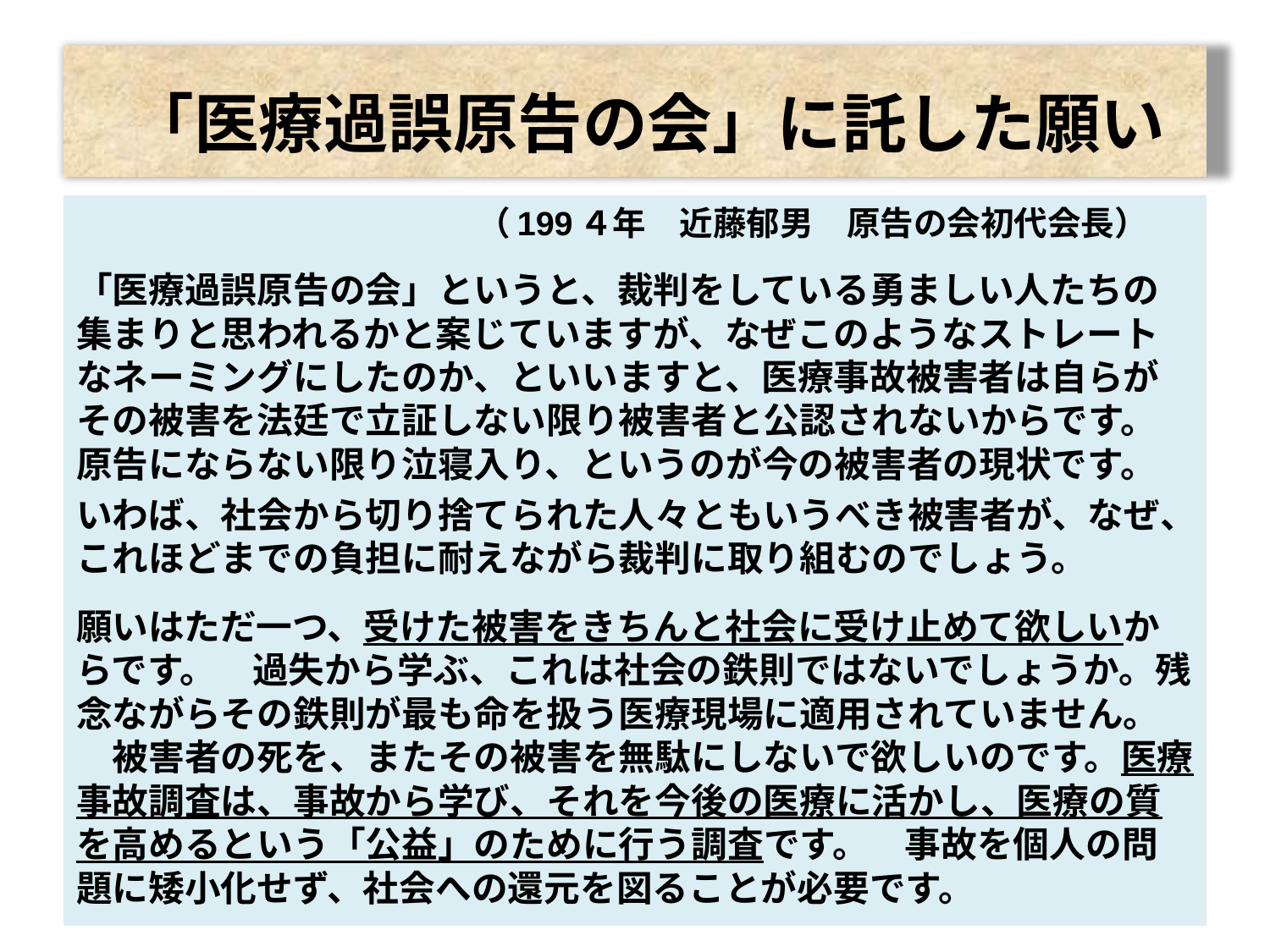

# 「医療過誤原告の会」に託した願い

　　　　　　　　　　　　（199４年　近藤郁男　原告の会初代会長）

「医療過誤原告の会」というと、裁判をしている勇ましい人たちの集まりと思われるかと案じていますが、なぜこのようなストレートなネーミングにしたのか、といいますと、医療事故被害者は自らがその被害を法廷で立証しない限り被害者と公認されないからです。　原告にならない限り泣寝入り、というのが今の被害者の現状です。
いわば、社会から切り捨てられた人々ともいうべき被害者が、なぜ、これほどまでの負担に耐えながら裁判に取り組むのでしょう。

願いはただ一つ、受けた被害をきちんと社会に受け止めて欲しいからです。　過失から学ぶ、これは社会の鉄則ではないでしょうか。残念ながらその鉄則が最も命を扱う医療現場に適用されていません。　被害者の死を、またその被害を無駄にしないで欲しいのです。医療事故調査は、事故から学び、それを今後の医療に活かし、医療の質を高めるという「公益」のために行う調査です。　事故を個人の問題に矮小化せず、社会への還元を図ることが必要です。